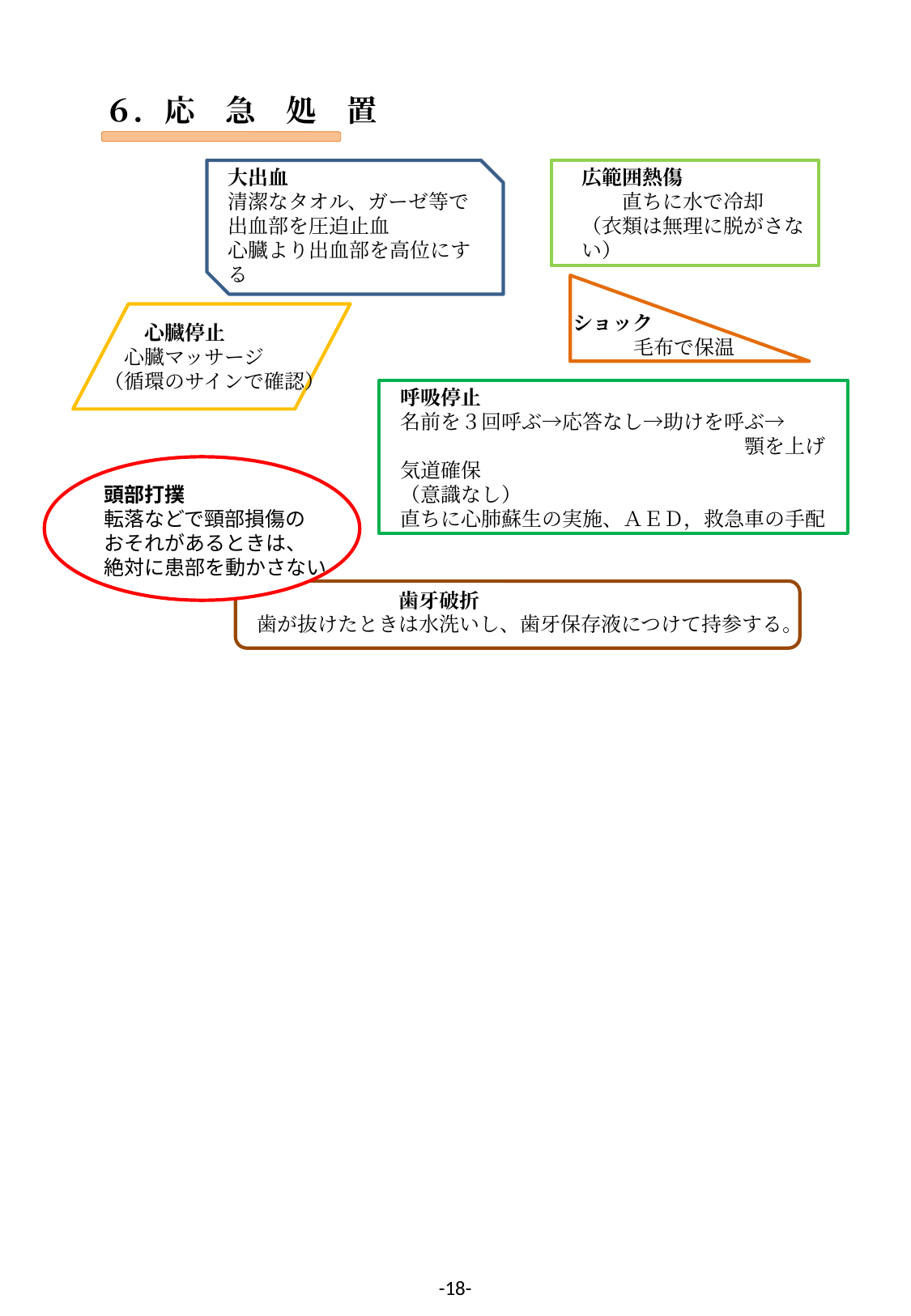

６．応　急　処　置

大出血
清潔なタオル、ガーゼ等で
出血部を圧迫止血
心臓より出血部を高位にする
広範囲熱傷
　　直ちに水で冷却
（衣類は無理に脱がさない）

ショック
　　　毛布で保温
　　心臓停止
　心臓マッサージ
（循環のサインで確認）

呼吸停止
名前を３回呼ぶ→応答なし→助けを呼ぶ→
　　　　　　　　　　　　　　　　　顎を上げ気道確保
（意識なし）
直ちに心肺蘇生の実施、ＡＥＤ，救急車の手配

頭部打撲
転落などで頸部損傷の
おそれがあるときは、
絶対に患部を動かさない

　　　　　　　歯牙破折
歯が抜けたときは水洗いし、歯牙保存液につけて持参する。
-18-